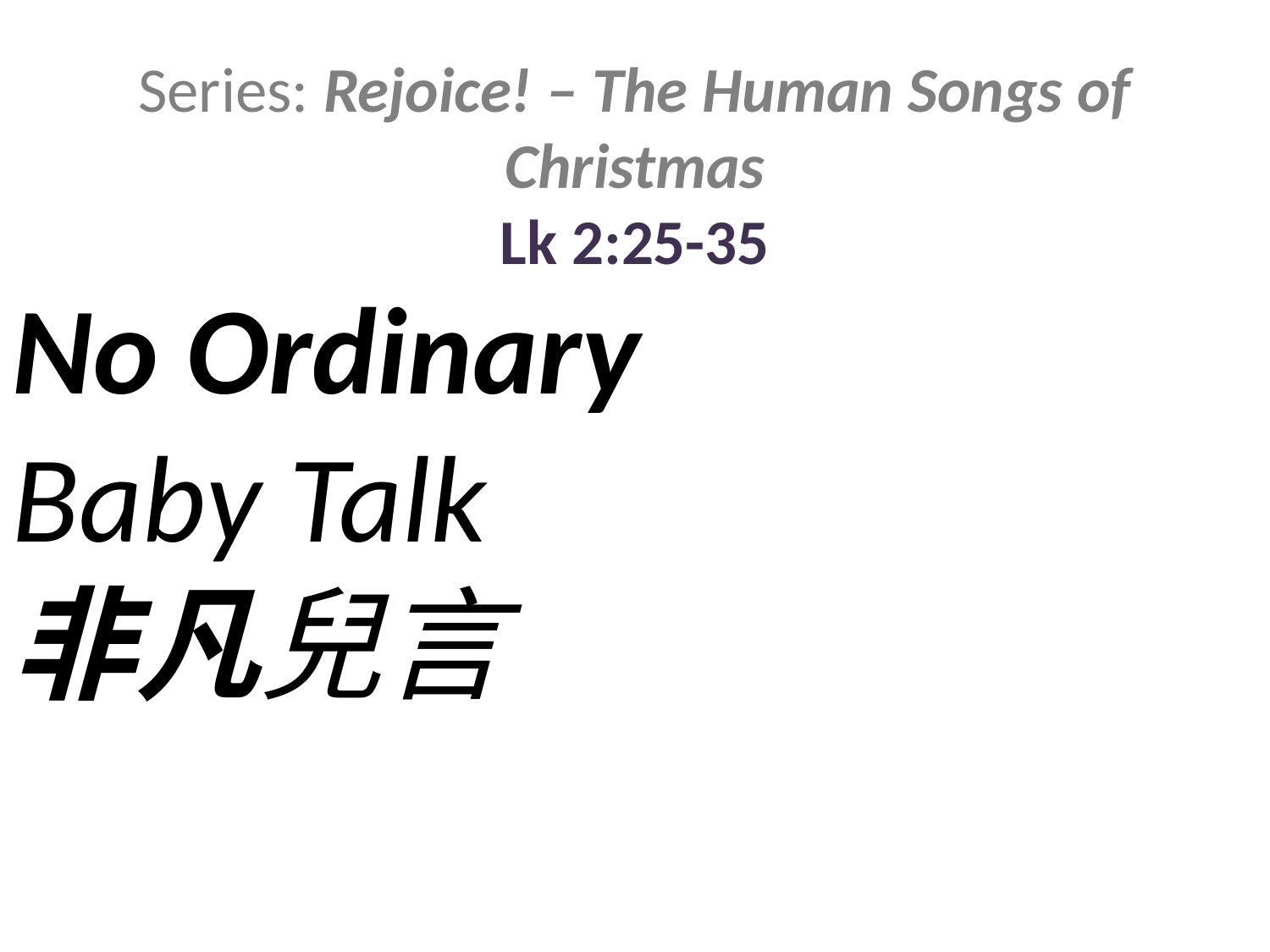

Series: Rejoice! – The Human Songs of Christmas
Lk 2:25-35
No Ordinary
Baby Talk
非凡兒言